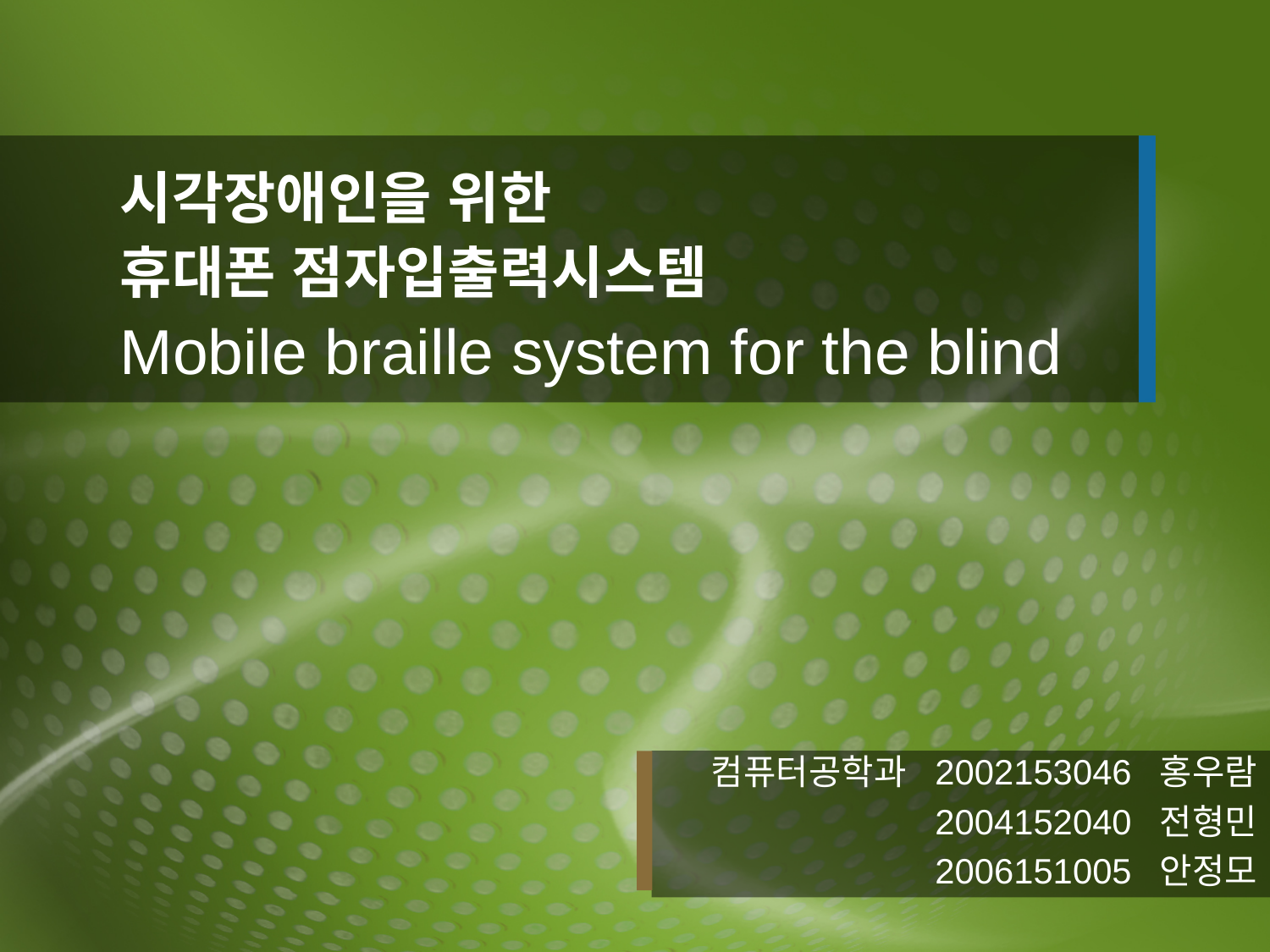

# 시각장애인을 위한 휴대폰 점자입출력시스템
Mobile braille system for the blind

컴퓨터공학과  2002153046  홍우람
2004152040  전형민
2006151005  안정모